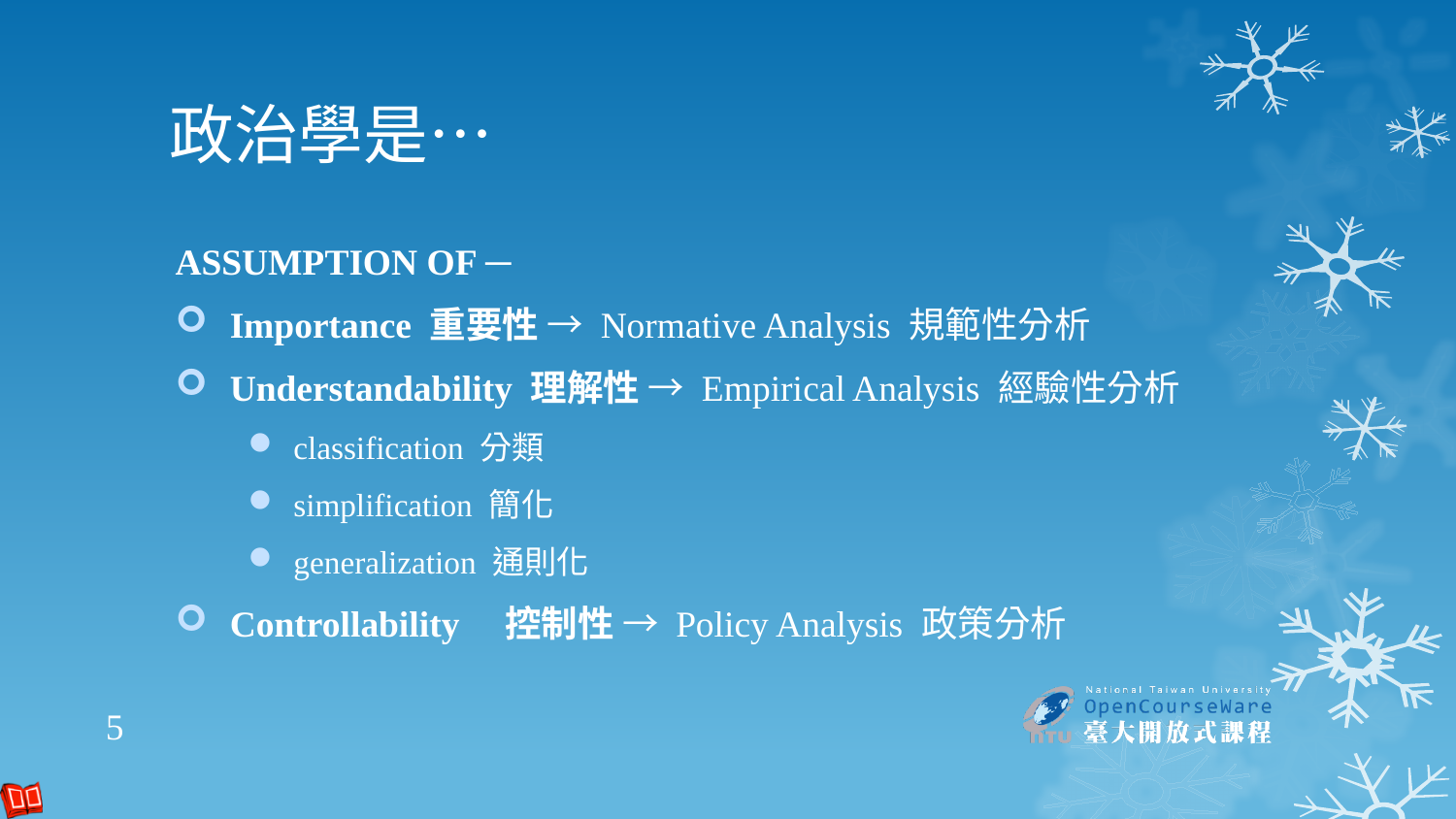

# 政治學是…
ASSUMPTION OF ─
Importance 重要性 → Normative Analysis 規範性分析
Understandability 理解性 → Empirical Analysis 經驗性分析
classification 分類
simplification 簡化
generalization 通則化
Controllability　控制性 → Policy Analysis 政策分析

5